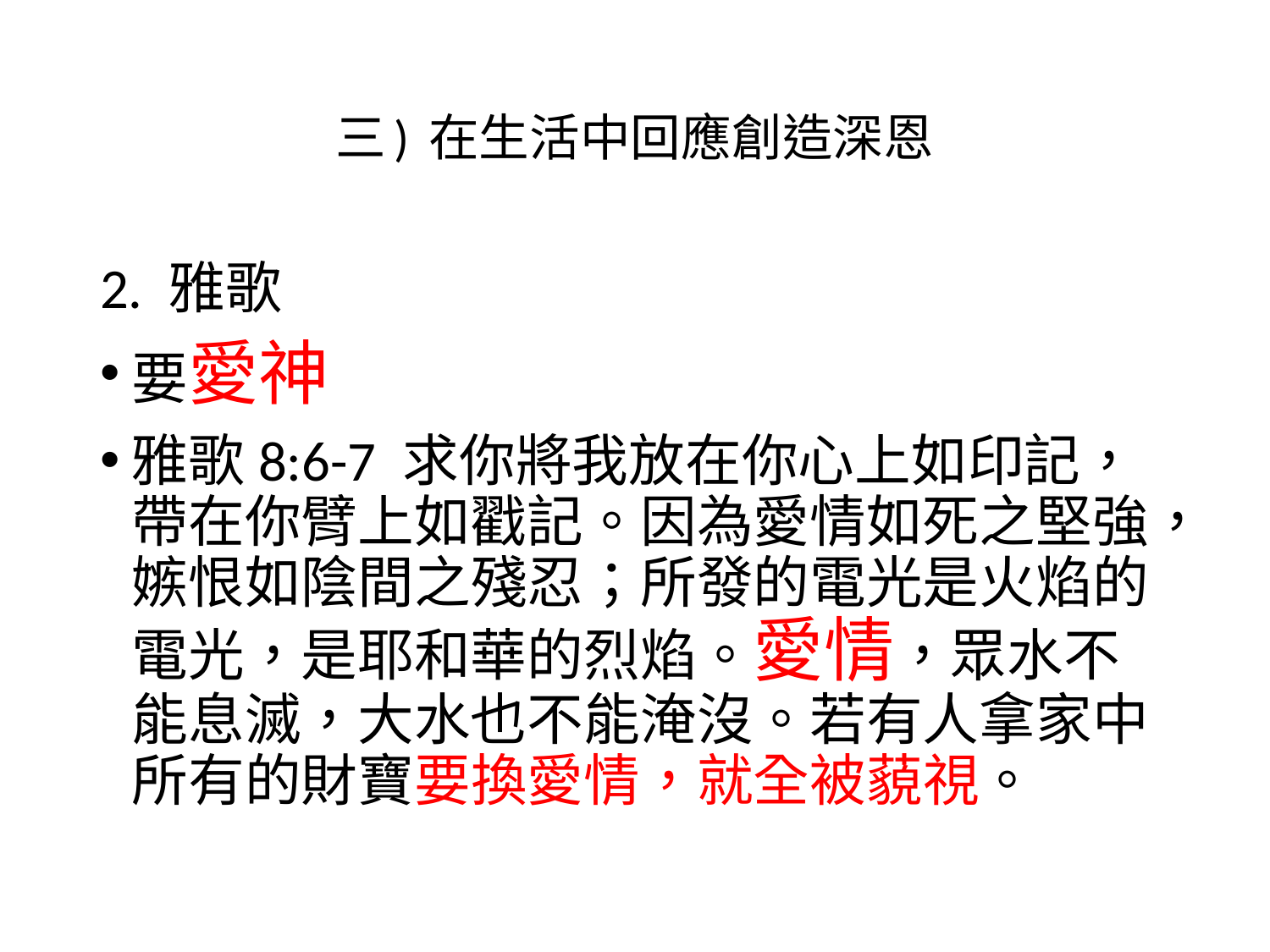

# 三) 在生活中回應創造深恩
2. 雅歌
要愛神
雅歌8:6-7 求你將我放在你心上如印記，帶在你臂上如戳記。因為愛情如死之堅強，嫉恨如陰間之殘忍；所發的電光是火焰的電光，是耶和華的烈焰。愛情，眾水不能息滅，大水也不能淹沒。若有人拿家中所有的財寶要換愛情，就全被藐視。